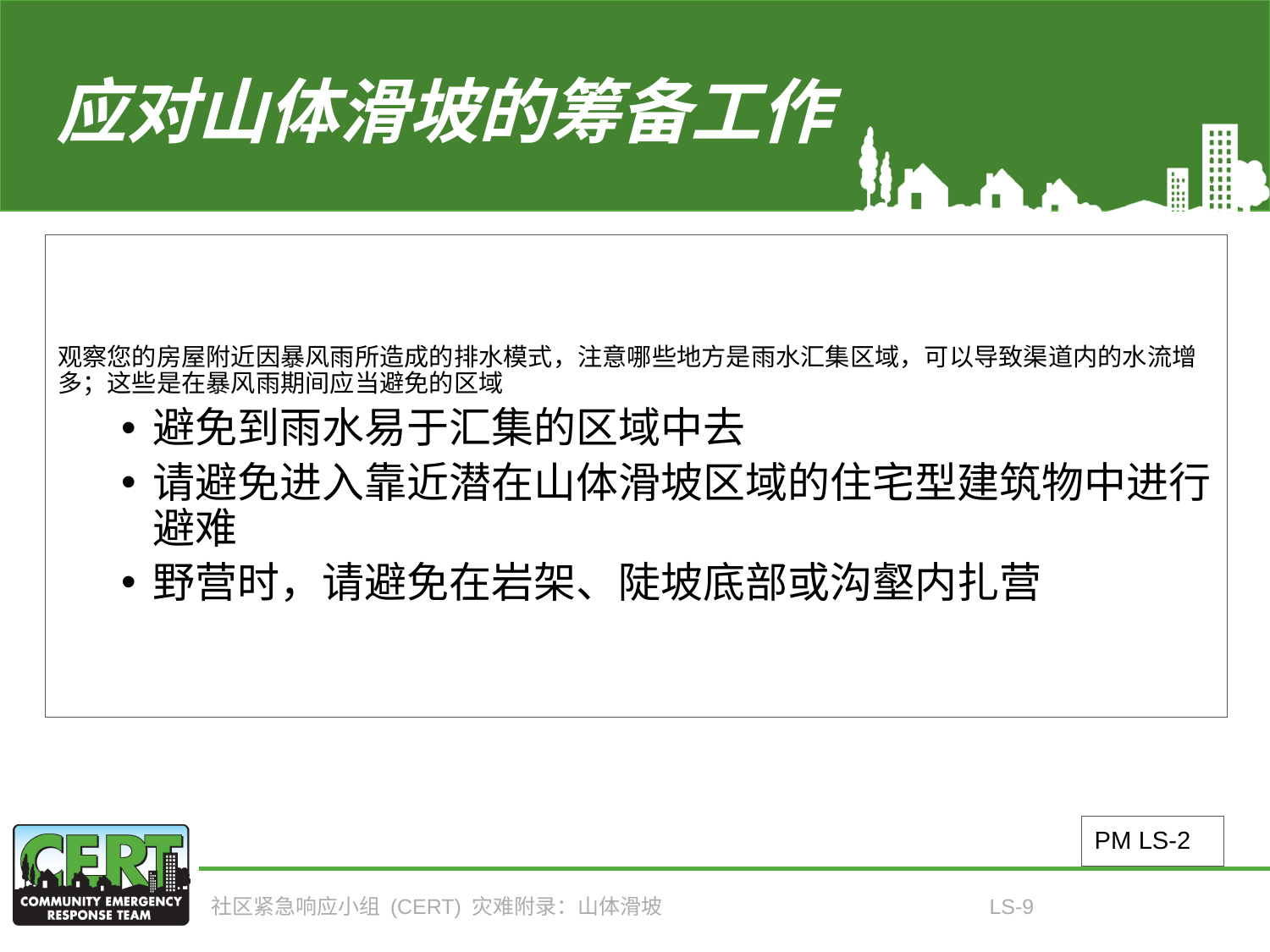

# 应对山体滑坡的筹备工作
观察您的房屋附近因暴风雨所造成的排水模式，注意哪些地方是雨水汇集区域，可以导致渠道内的水流增多；这些是在暴风雨期间应当避免的区域
避免到雨水易于汇集的区域中去
请避免进入靠近潜在山体滑坡区域的住宅型建筑物中进行避难
野营时，请避免在岩架、陡坡底部或沟壑内扎营
PM LS-2
社区紧急响应小组 (CERT) 灾难附录：山体滑坡
LS-9